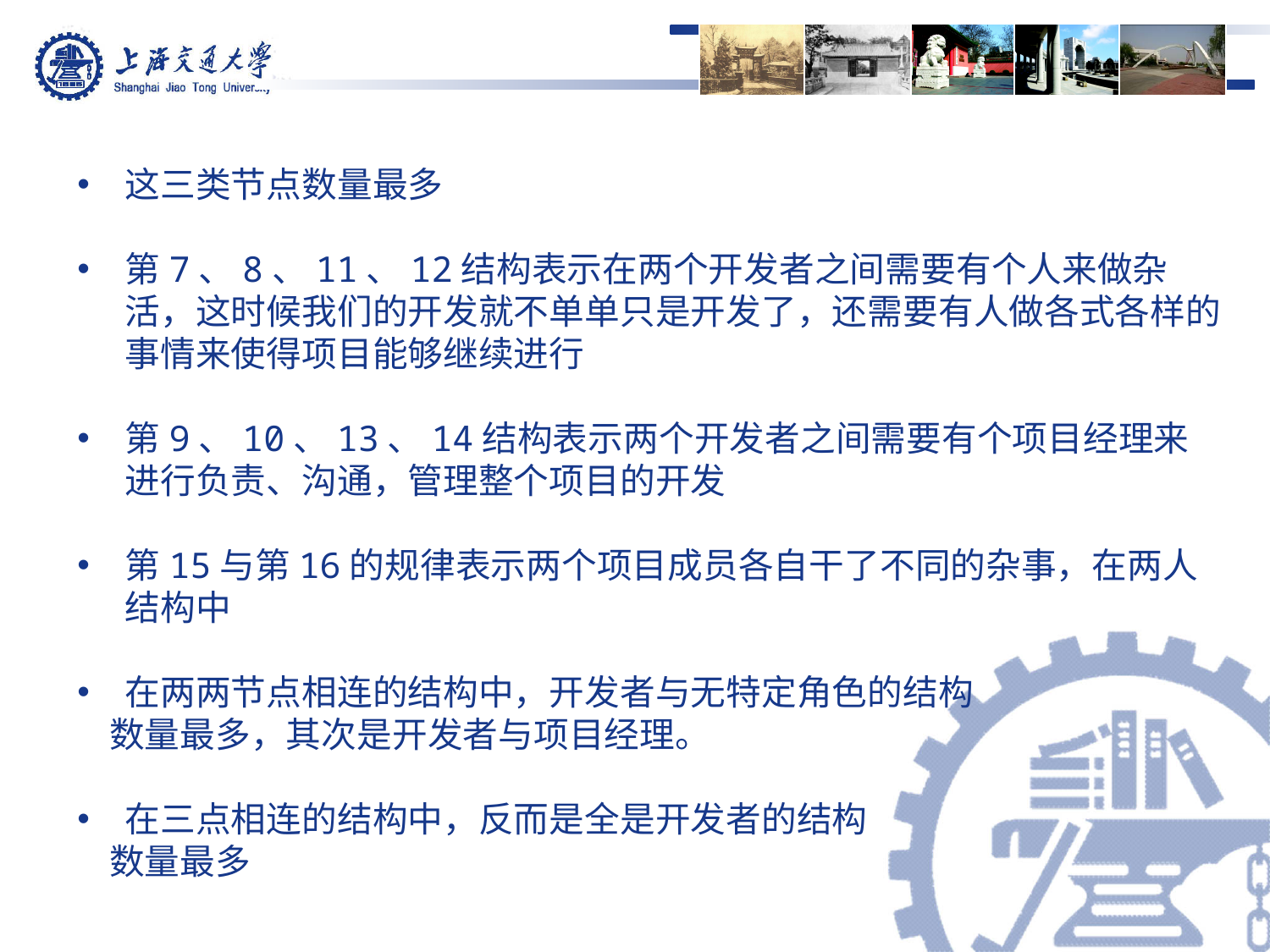

这三类节点数量最多

第7、8、11、12结构表示在两个开发者之间需要有个人来做杂活，这时候我们的开发就不单单只是开发了，还需要有人做各式各样的事情来使得项目能够继续进行

第9、10、13、14结构表示两个开发者之间需要有个项目经理来进行负责、沟通，管理整个项目的开发

第15与第16的规律表示两个项目成员各自干了不同的杂事，在两人结构中

在两两节点相连的结构中，开发者与无特定角色的结构
   数量最多，其次是开发者与项目经理。

在三点相连的结构中，反而是全是开发者的结构
   数量最多